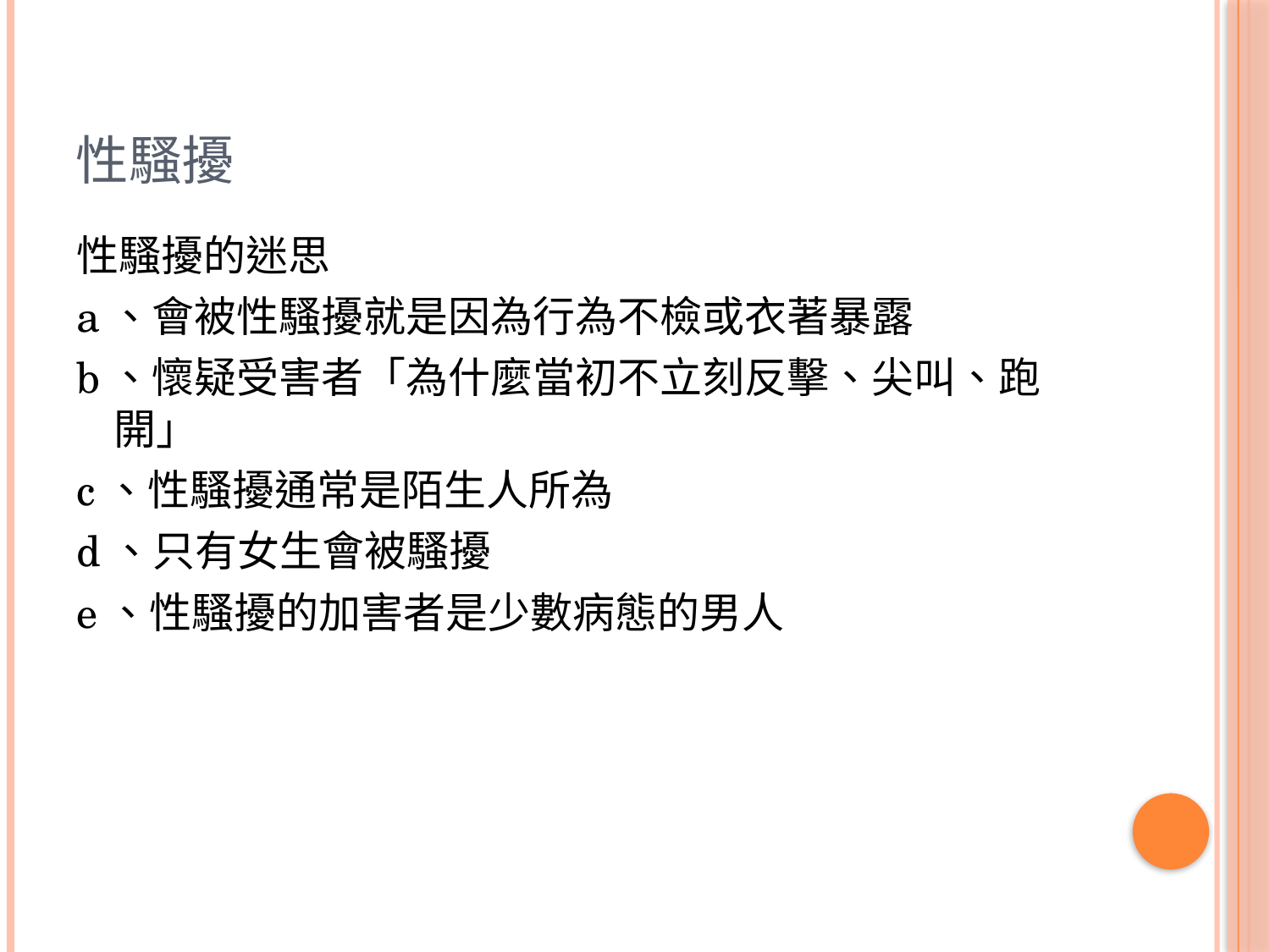

# 性騷擾
性騷擾的迷思
a、會被性騷擾就是因為行為不檢或衣著暴露
b、懷疑受害者「為什麼當初不立刻反擊、尖叫、跑開」
c、性騷擾通常是陌生人所為
d、只有女生會被騷擾
e、性騷擾的加害者是少數病態的男人